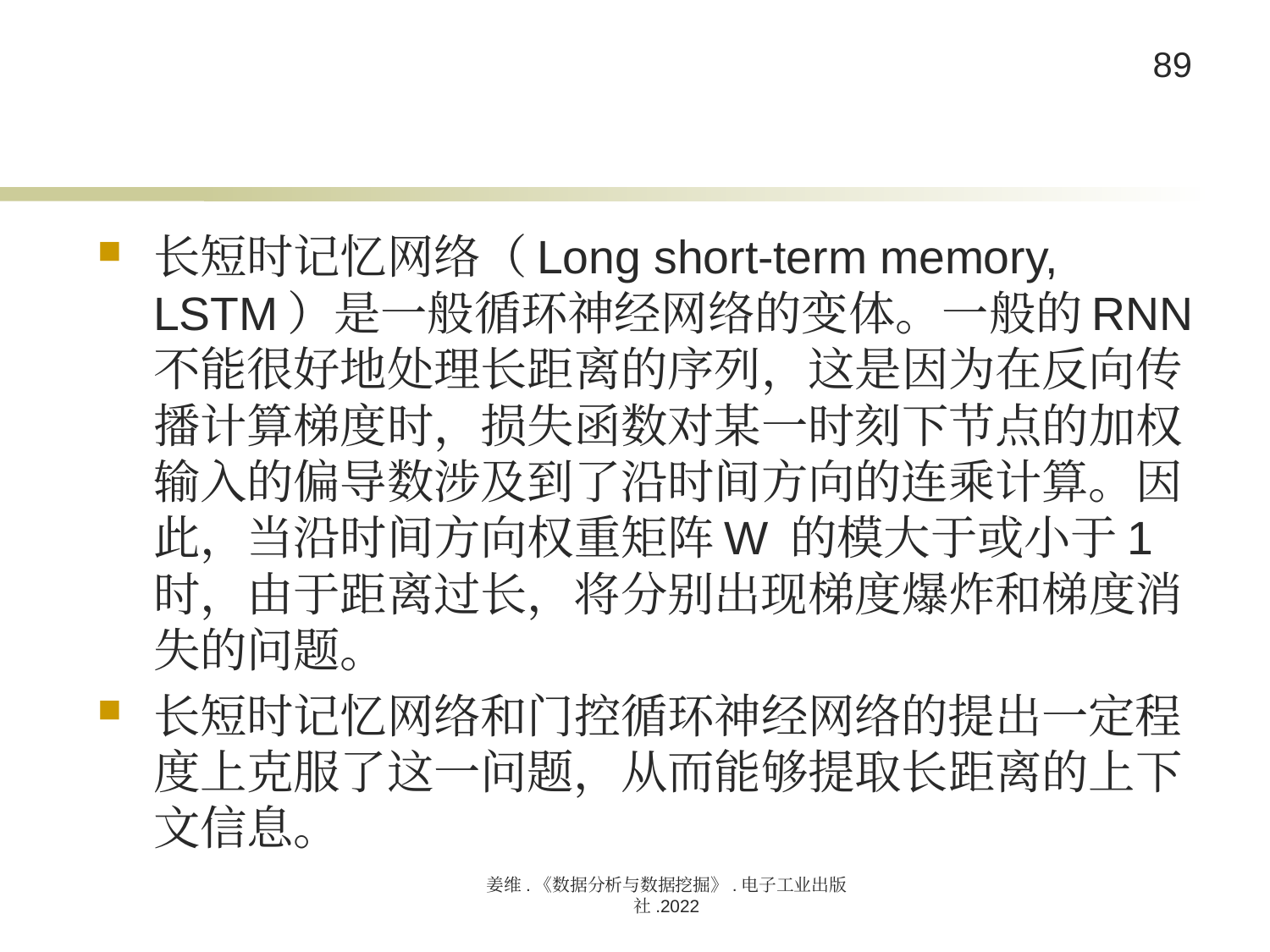

#
长短时记忆网络（Long short-term memory, LSTM）是一般循环神经网络的变体。一般的RNN 不能很好地处理长距离的序列，这是因为在反向传播计算梯度时，损失函数对某一时刻下节点的加权输入的偏导数涉及到了沿时间方向的连乘计算。因此，当沿时间方向权重矩阵W 的模大于或小于1 时，由于距离过长，将分别出现梯度爆炸和梯度消失的问题。
长短时记忆网络和门控循环神经网络的提出一定程度上克服了这一问题，从而能够提取长距离的上下文信息。
姜维.《数据分析与数据挖掘》.电子工业出版社.2022